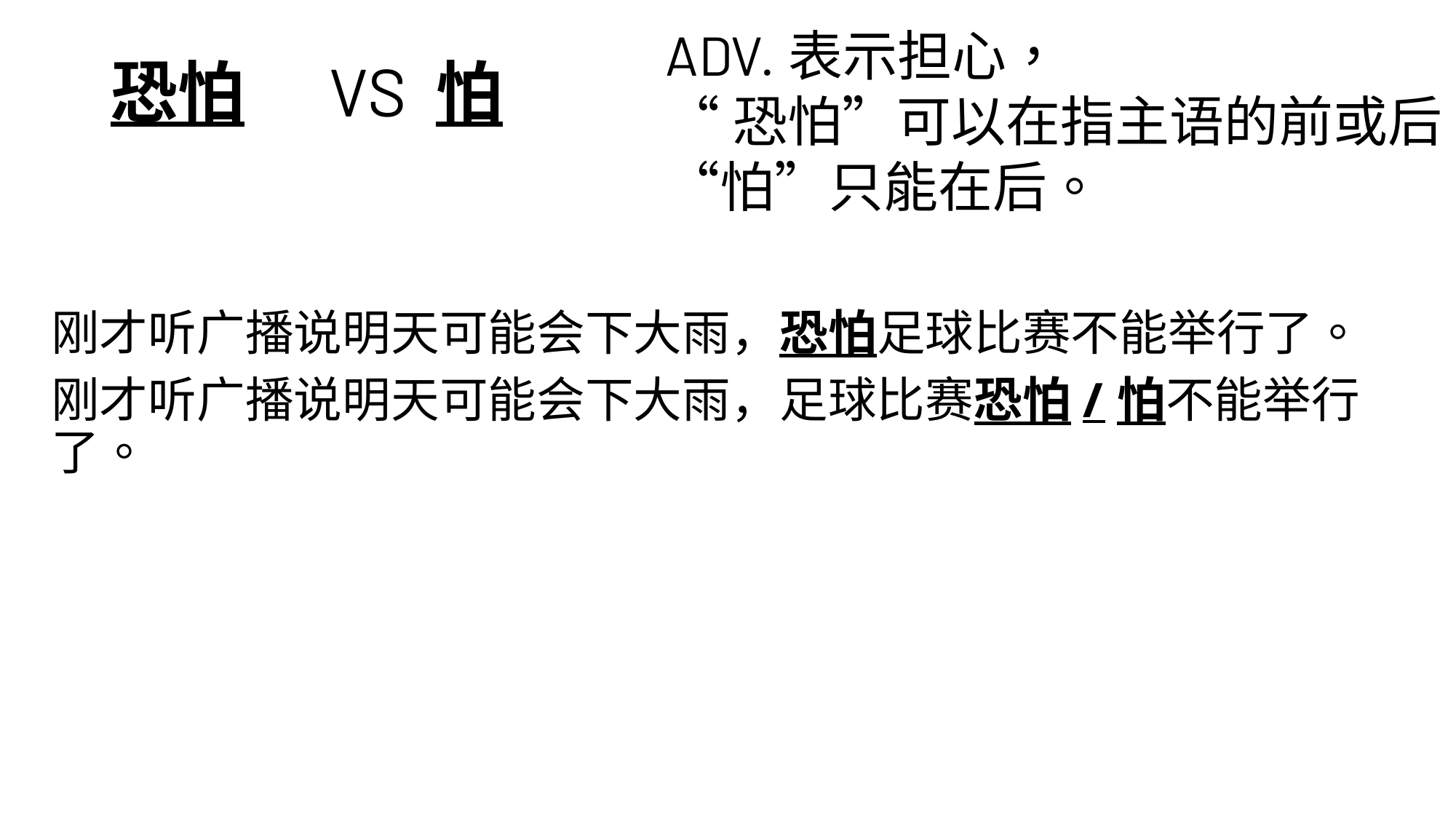

# 恐怕 	VS 怕
ADV.表示担心，
“恐怕”可以在指主语的前或后；“怕”只能在后。
刚才听广播说明天可能会下大雨，恐怕足球比赛不能举行了。
刚才听广播说明天可能会下大雨，足球比赛恐怕/怕不能举行了。